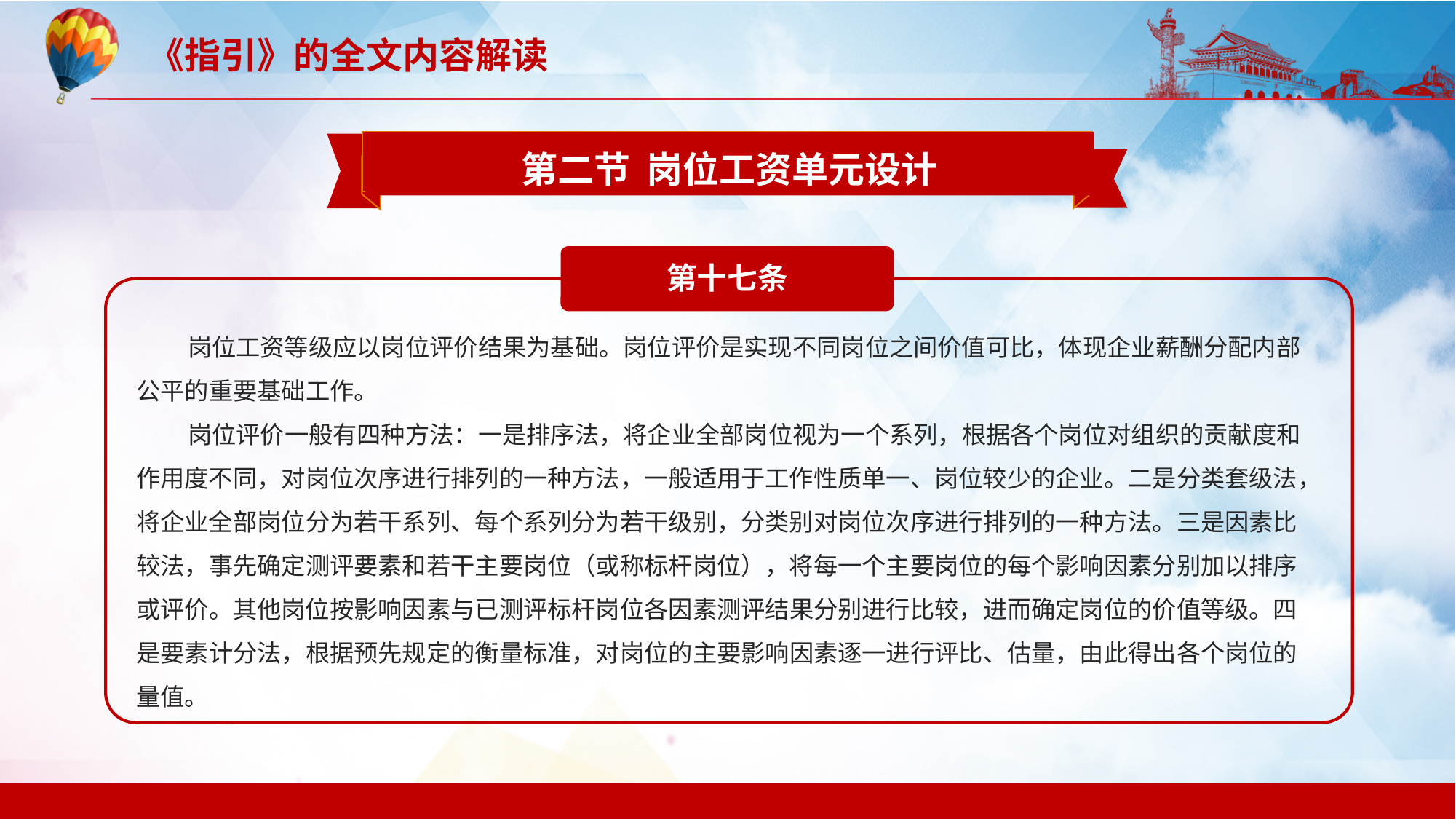

第二节  岗位工资单元设计

第十七条

岗位工资等级应以岗位评价结果为基础。岗位评价是实现不同岗位之间价值可比，体现企业薪酬分配内部公平的重要基础工作。
岗位评价一般有四种方法：一是排序法，将企业全部岗位视为一个系列，根据各个岗位对组织的贡献度和作用度不同，对岗位次序进行排列的一种方法，一般适用于工作性质单一、岗位较少的企业。二是分类套级法，将企业全部岗位分为若干系列、每个系列分为若干级别，分类别对岗位次序进行排列的一种方法。三是因素比较法，事先确定测评要素和若干主要岗位（或称标杆岗位），将每一个主要岗位的每个影响因素分别加以排序或评价。其他岗位按影响因素与已测评标杆岗位各因素测评结果分别进行比较，进而确定岗位的价值等级。四是要素计分法，根据预先规定的衡量标准，对岗位的主要影响因素逐一进行评比、估量，由此得出各个岗位的量值。